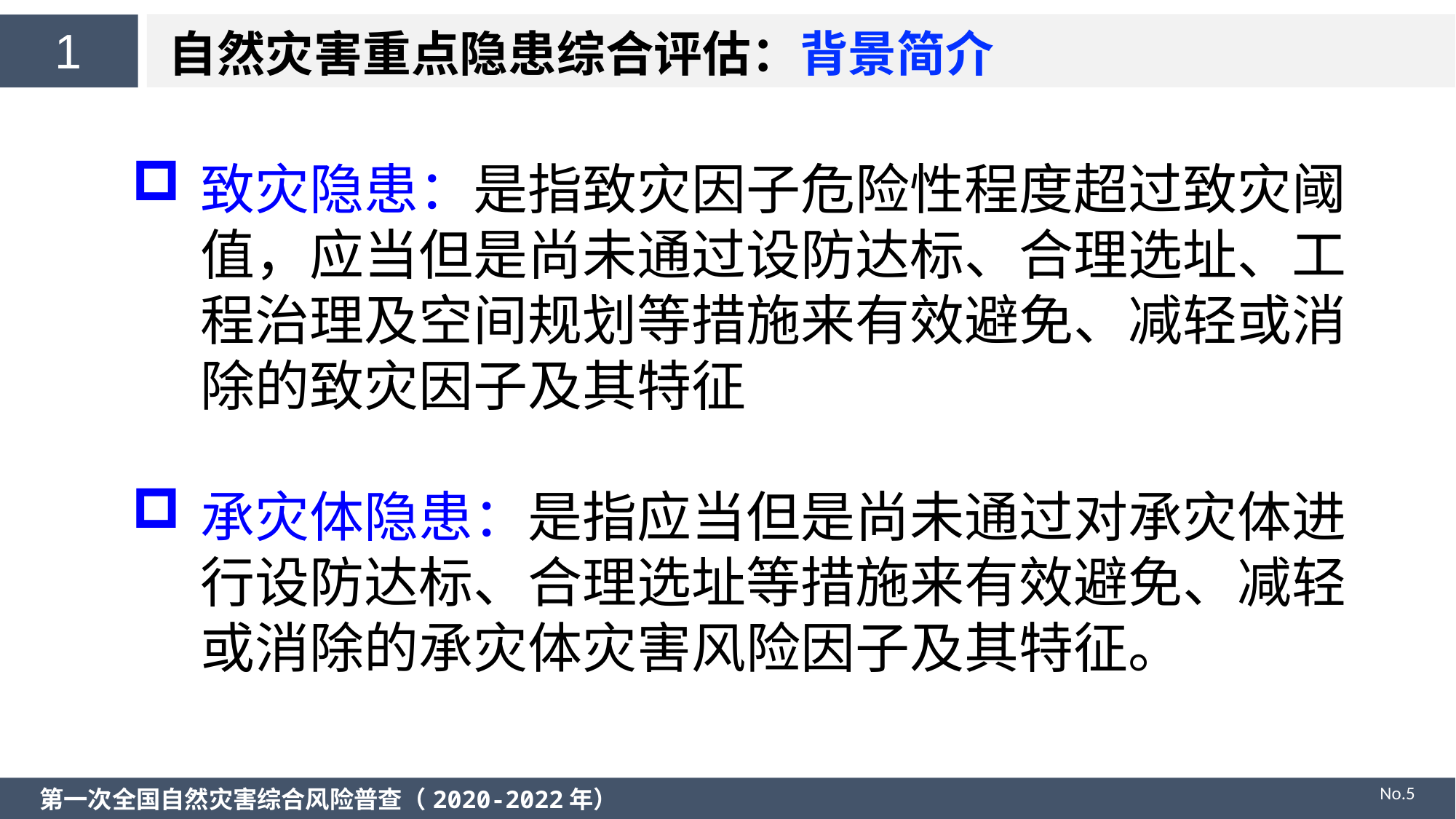

1
自然灾害重点隐患综合评估：背景简介
致灾隐患：是指致灾因子危险性程度超过致灾阈值，应当但是尚未通过设防达标、合理选址、工程治理及空间规划等措施来有效避免、减轻或消除的致灾因子及其特征

承灾体隐患：是指应当但是尚未通过对承灾体进行设防达标、合理选址等措施来有效避免、减轻或消除的承灾体灾害风险因子及其特征。

No.5